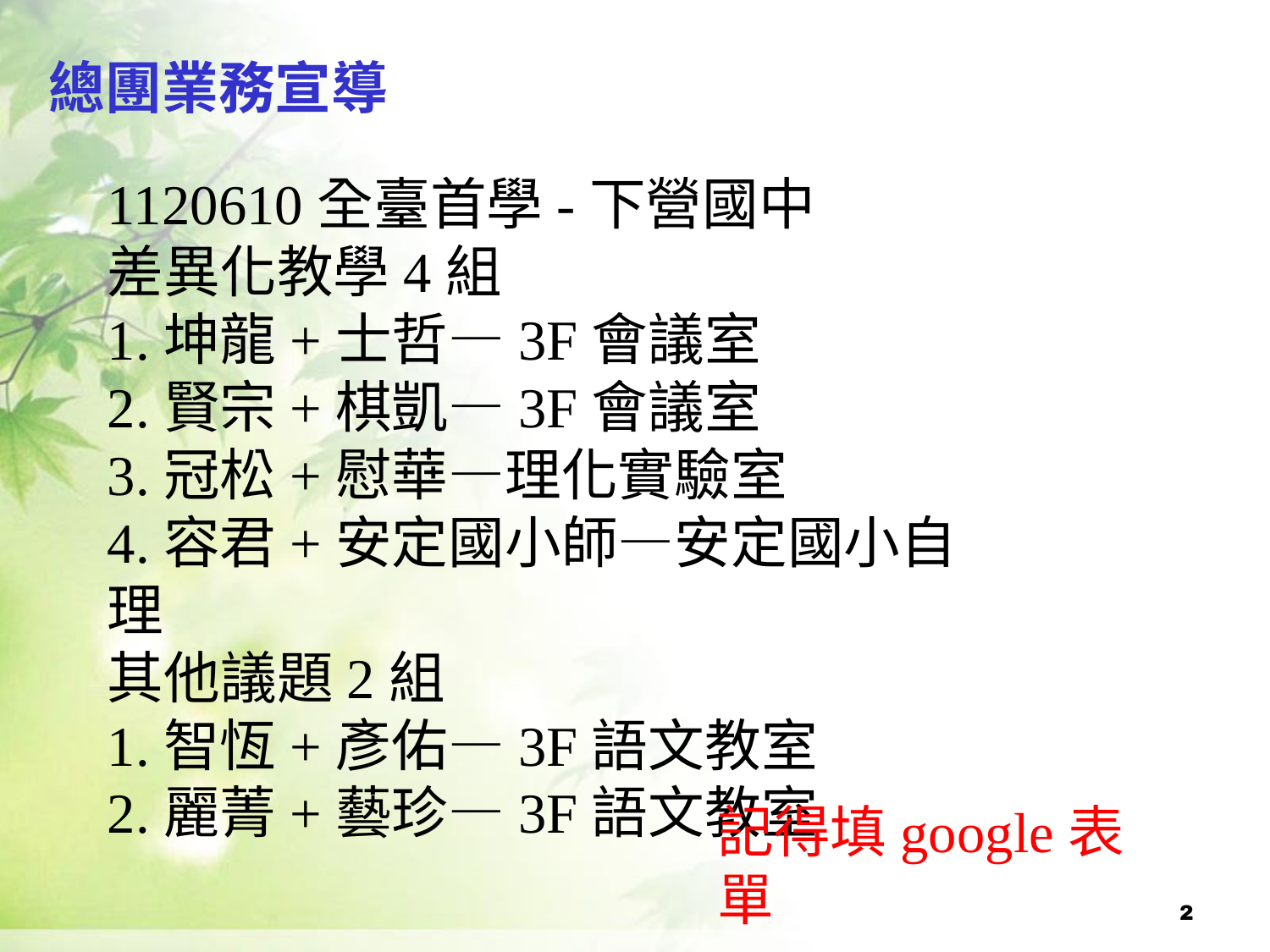

總團業務宣導
1120610全臺首學-下營國中
差異化教學4組
1.坤龍+士哲—3F會議室
2.賢宗+棋凱—3F會議室
3.冠松+慰華—理化實驗室
4.容君+安定國小師—安定國小自理
其他議題2組
1.智恆+彥佑—3F語文教室
2.麗菁+藝珍—3F語文教室
記得填google表單
2